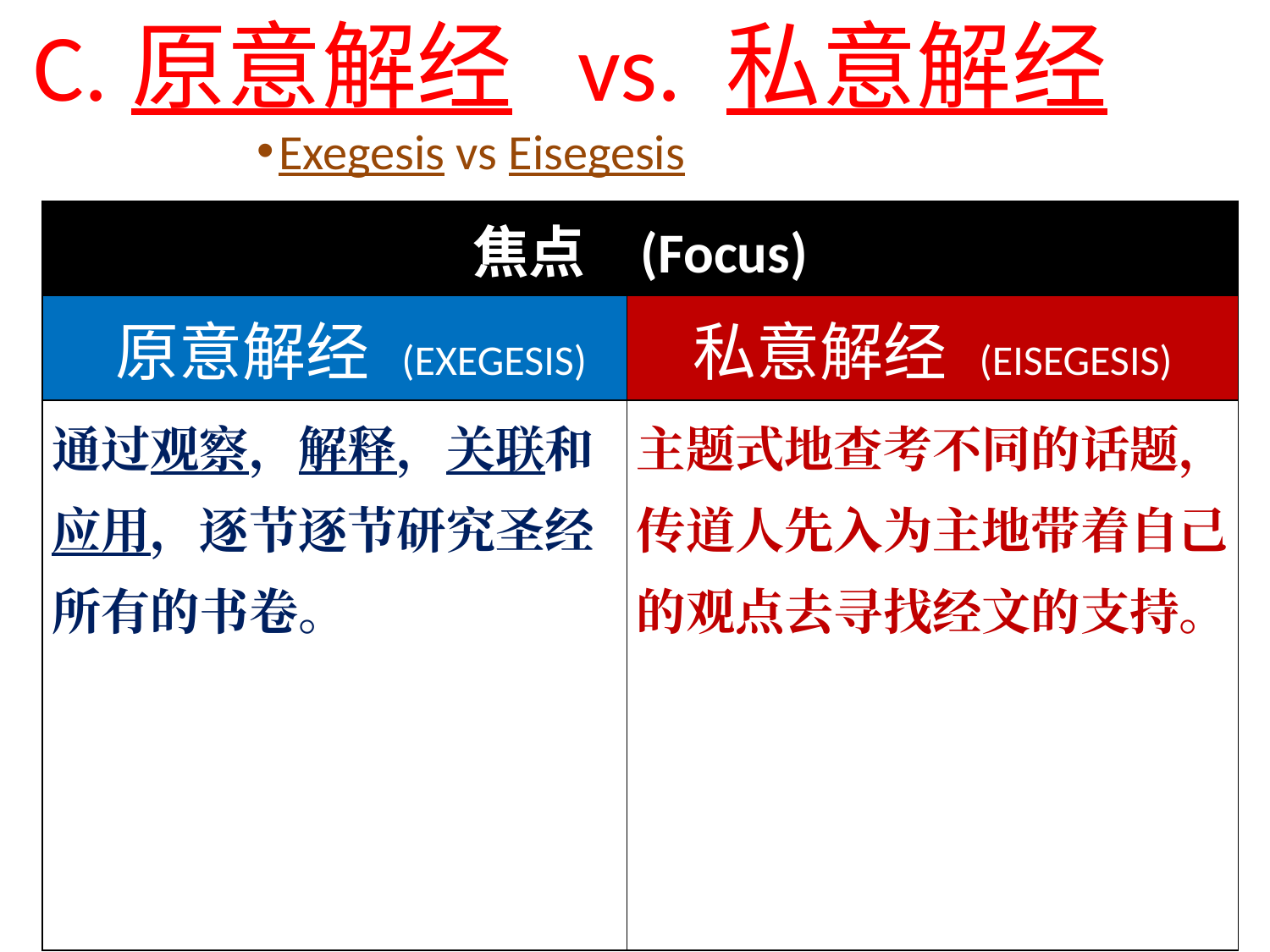

C.原意解经  vs. 私意解经
Exegesis vs Eisegesis

| 焦点 (Focus) |  |
| --- | --- |
| 原意解经 (EXEGESIS) | 私意解经 (EISEGESIS) |
| 通过观察，解释，关联和应用，逐节逐节研究圣经所有的书卷。 | 主题式地查考不同的话题，传道人先入为主地带着自己的观点去寻找经文的支持。 |